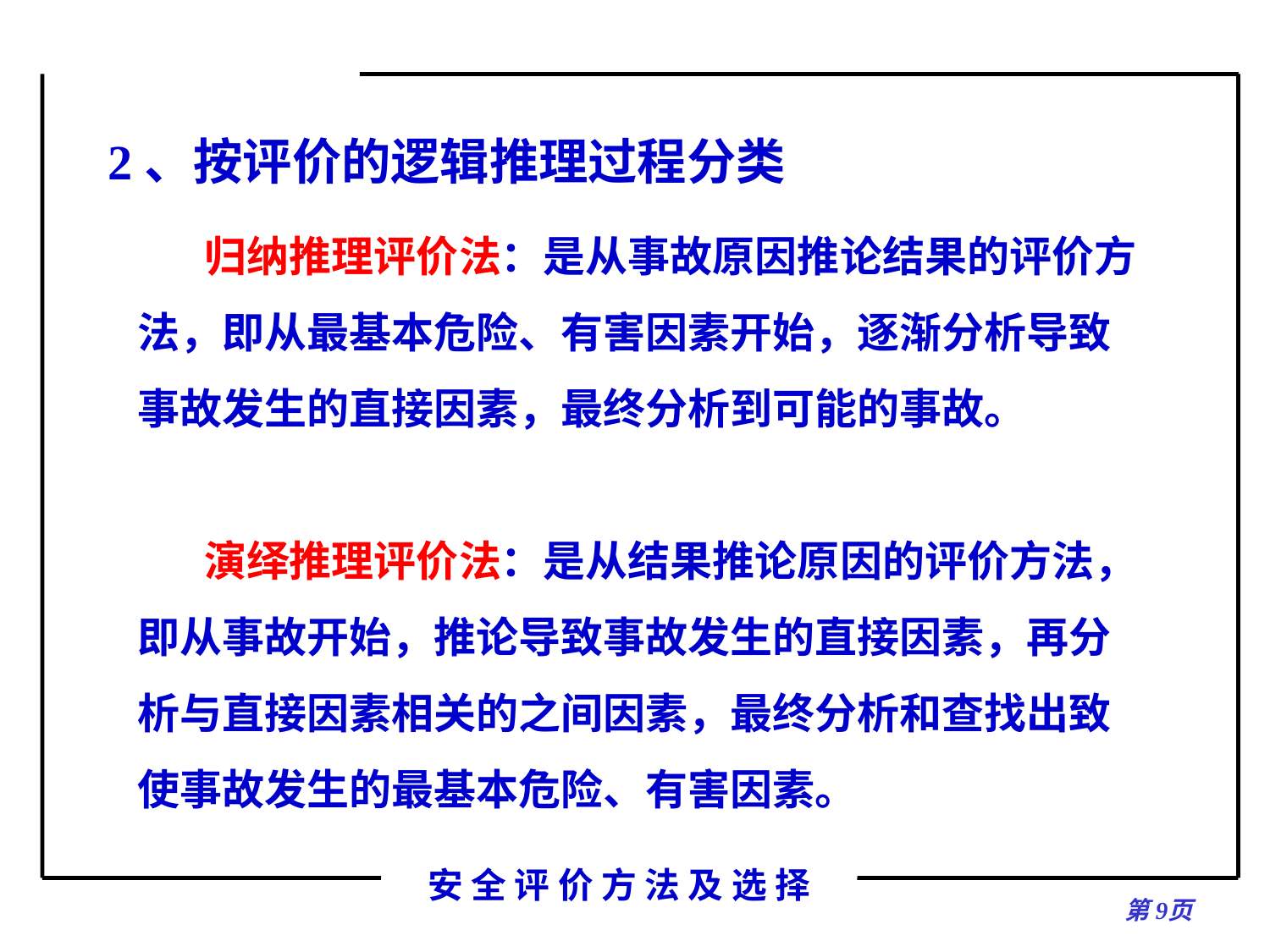

2、按评价的逻辑推理过程分类
      归纳推理评价法：是从事故原因推论结果的评价方法，即从最基本危险、有害因素开始，逐渐分析导致事故发生的直接因素，最终分析到可能的事故。

      演绎推理评价法：是从结果推论原因的评价方法，即从事故开始，推论导致事故发生的直接因素，再分析与直接因素相关的之间因素，最终分析和查找出致使事故发生的最基本危险、有害因素。
第9页